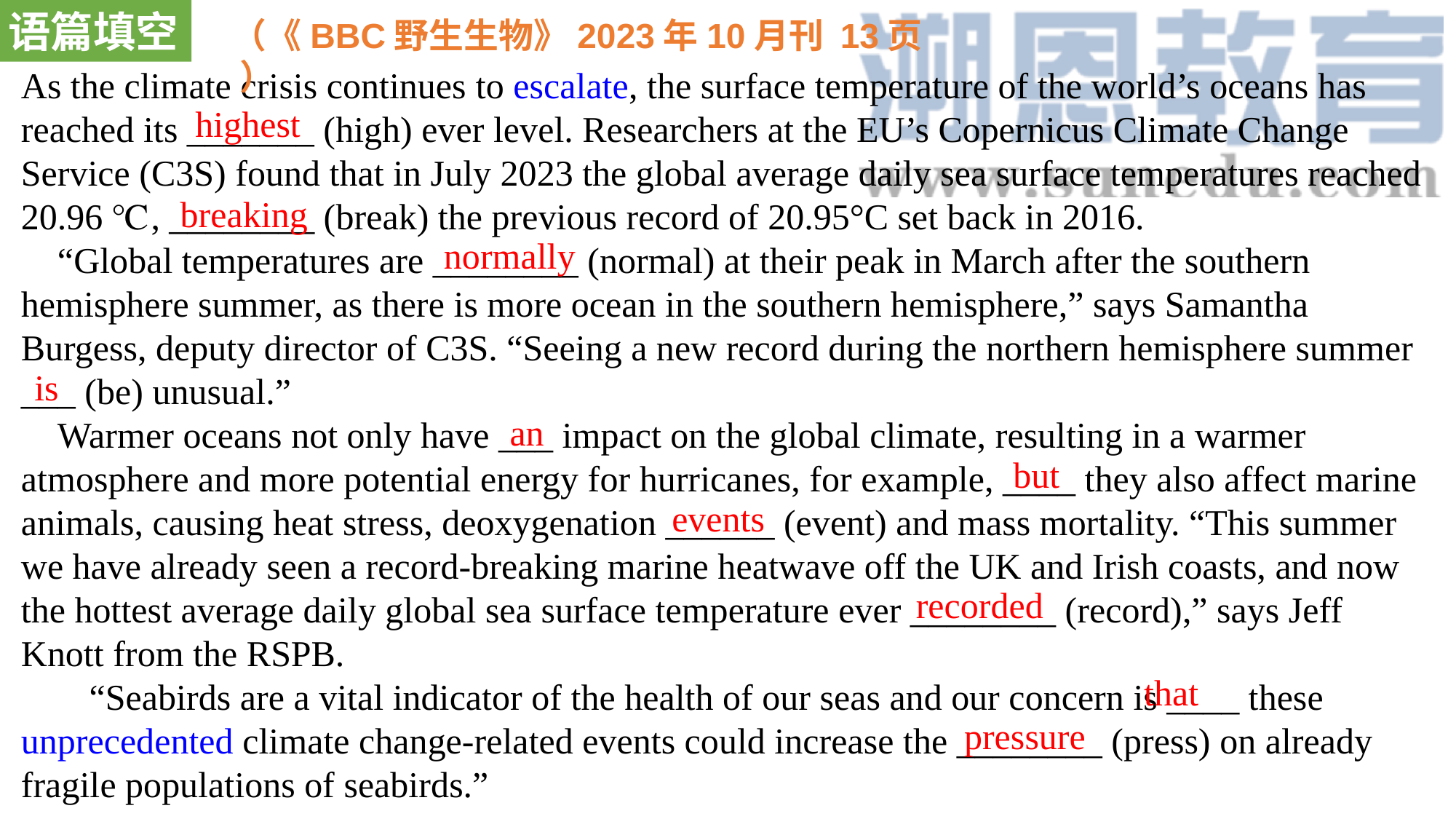

语篇填空
（《BBC野生生物》2023年10月刊 13页 ）
As the climate crisis continues to escalate, the surface temperature of the world’s oceans has reached its _______ (high) ever level. Researchers at the EU’s Copernicus Climate Change Service (C3S) found that in July 2023 the global average daily sea surface temperatures reached 20.96 ℃, ________ (break) the previous record of 20.95°C set back in 2016.    “Global temperatures are ________ (normal) at their peak in March after the southern hemisphere summer, as there is more ocean in the southern hemisphere,” says Samantha Burgess, deputy director of C3S. “Seeing a new record during the northern hemisphere summer ___ (be) unusual.”    Warmer oceans not only have ___ impact on the global climate, resulting in a warmer atmosphere and more potential energy for hurricanes, for example, ____ they also affect marine animals, causing heat stress, deoxygenation ______ (event) and mass mortality. “This summer we have already seen a record-breaking marine heatwave off the UK and Irish coasts, and now the hottest average daily global sea surface temperature ever ________ (record),” says Jeff Knott from the RSPB.    “Seabirds are a vital indicator of the health of our seas and our concern is ____ these unprecedented climate change-related events could increase the ________ (press) on already fragile populations of seabirds.”
highest
breaking
normally
is
an
but
events
recorded
that
pressure